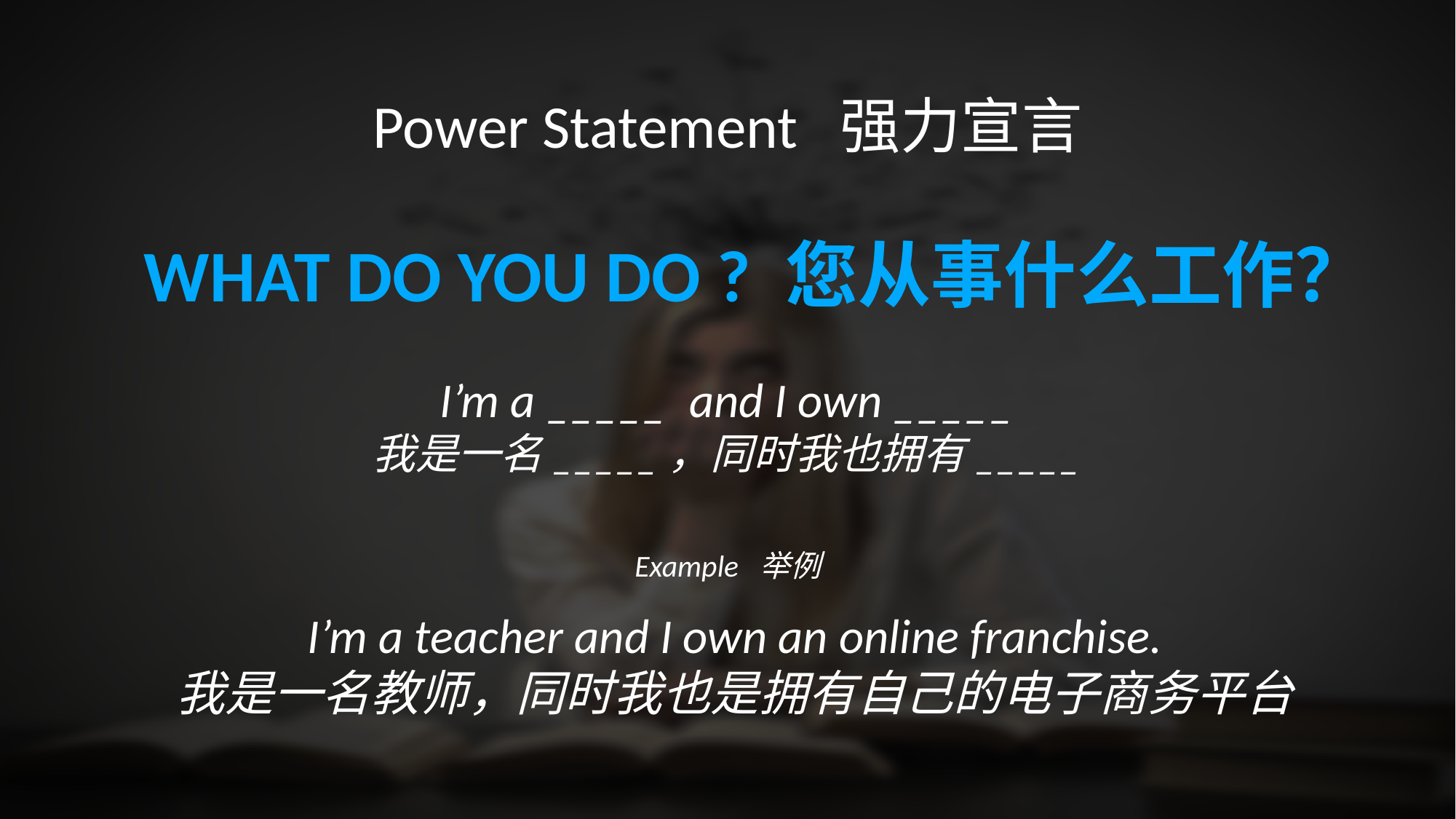

Power Statement  强力宣言
WHAT DO YOU DO ? 您从事什么工作？
I’m a _____  and I own _____
我是一名_____，同时我也拥有_____
Example  举例
I’m a teacher and I own an online franchise.
我是一名教师，同时我也是拥有自己的电子商务平台